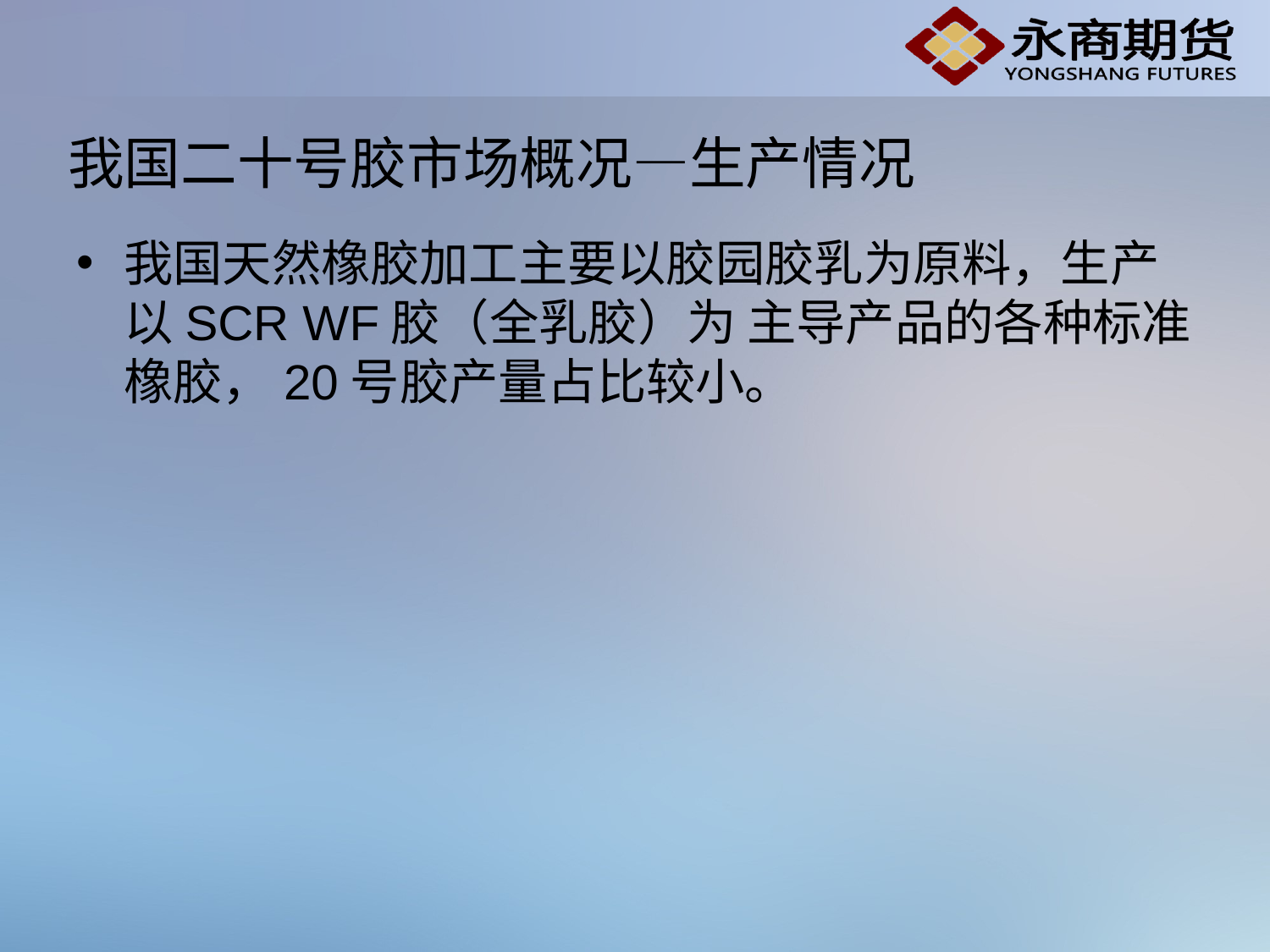

# 我国二十号胶市场概况—生产情况
我国天然橡胶加工主要以胶园胶乳为原料，生产以SCR WF胶（全乳胶）为 主导产品的各种标准橡胶，20号胶产量占比较小。